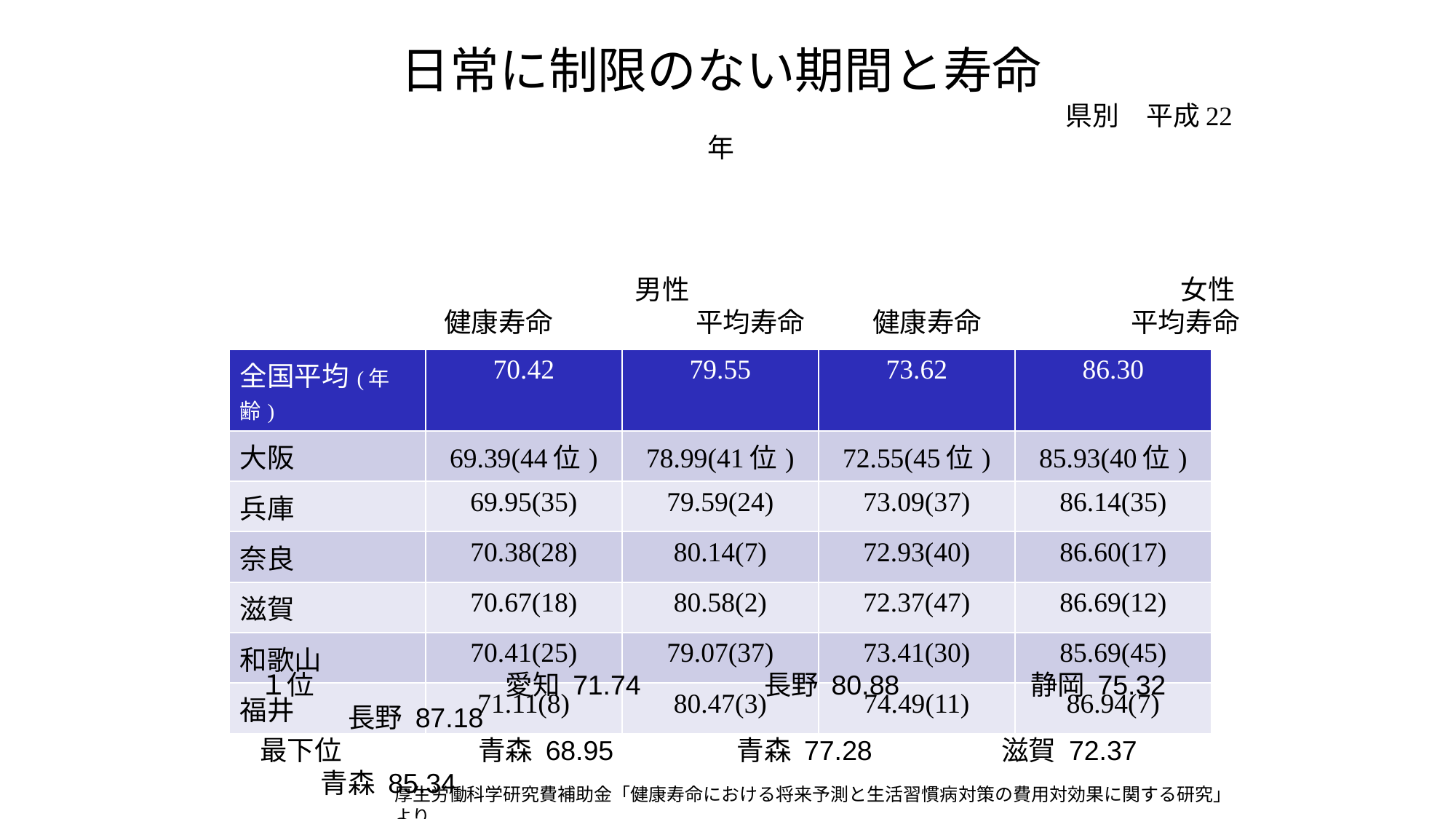

# 日常に制限のない期間と寿命 　　　　　　　　　　　　　　　　　　　　　　　　　　　　　　　　県別　平成22年
　　　　　　　　　男性　　　　　　　　　　　　　　　　　　女性
　　健康寿命　　　　　 平均寿命           健康寿命　　　　　  平均寿命
| 全国平均(年齢) | 70.42 | 79.55 | 73.62 | 86.30 |
| --- | --- | --- | --- | --- |
| 大阪 | 69.39(44位) | 78.99(41位) | 72.55(45位) | 85.93(40位) |
| 兵庫 | 69.95(35) | 79.59(24) | 73.09(37) | 86.14(35) |
| 奈良 | 70.38(28) | 80.14(7) | 72.93(40) | 86.60(17) |
| 滋賀 | 70.67(18) | 80.58(2) | 72.37(47) | 86.69(12) |
| 和歌山 | 70.41(25) | 79.07(37) | 73.41(30) | 85.69(45) |
| 福井 | 71.11(8) | 80.47(3) | 74.49(11) | 86.94(7) |
１位　　　　　　　愛知 71.74 　　　　長野 80.88  　　　　静岡 75.32 　　 　長野 87.18
最下位　　　　　青森 68.95 　　　　青森 77.28 　　　 　滋賀 72.37 　　　 青森 85.34

厚生労働科学研究費補助金「健康寿命における将来予測と生活習慣病対策の費用対効果に関する研究」より